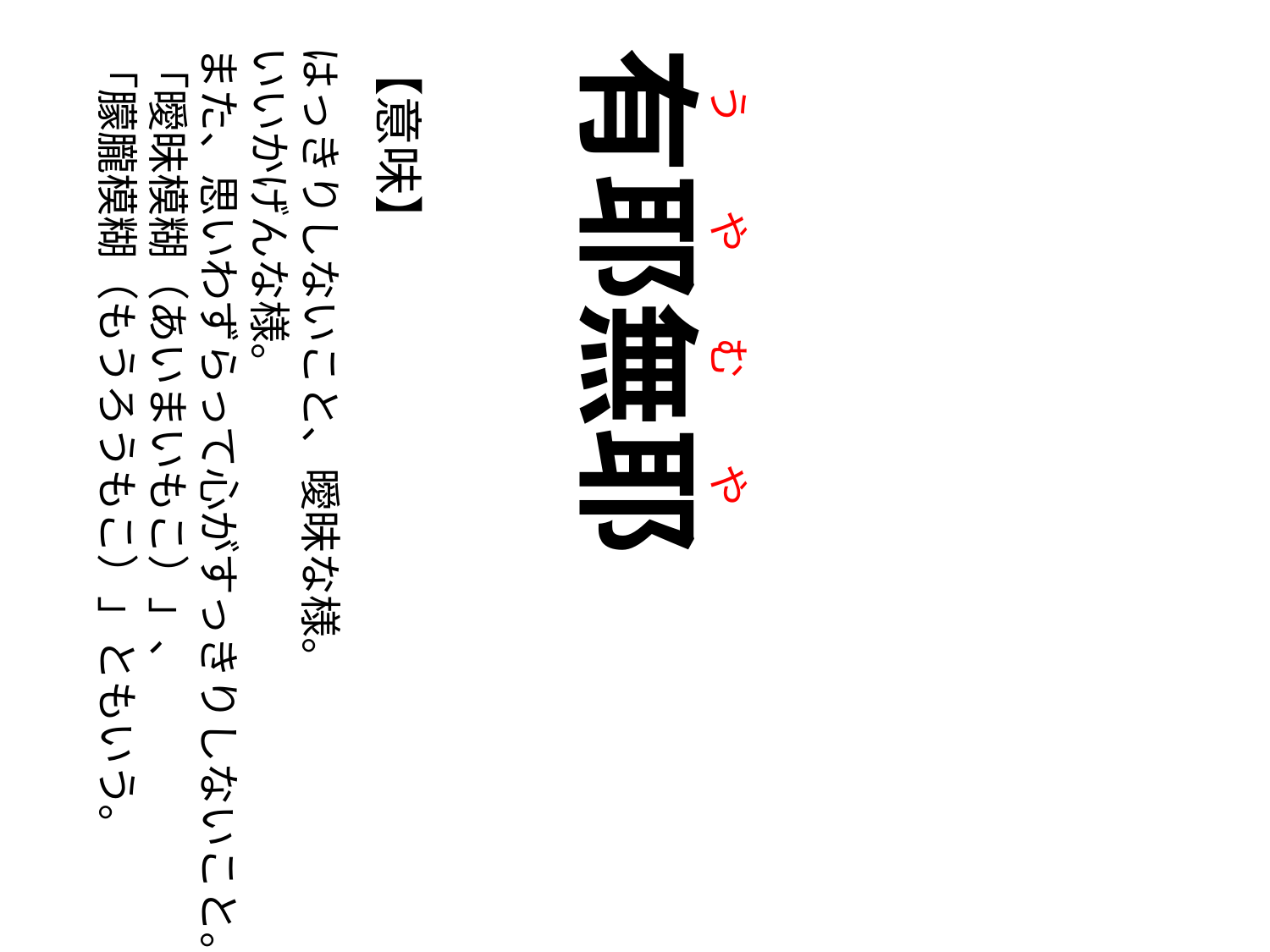

う
の
や
の
む
の
や
はっきりしないこと、曖昧な様。
いいかげんな様。
また、思いわずらって心がすっきりしないこと。
「曖昧模糊（あいまいもこ）」、
「朦朧模糊（もうろうもこ）」ともいう。
【意味】
有耶無耶